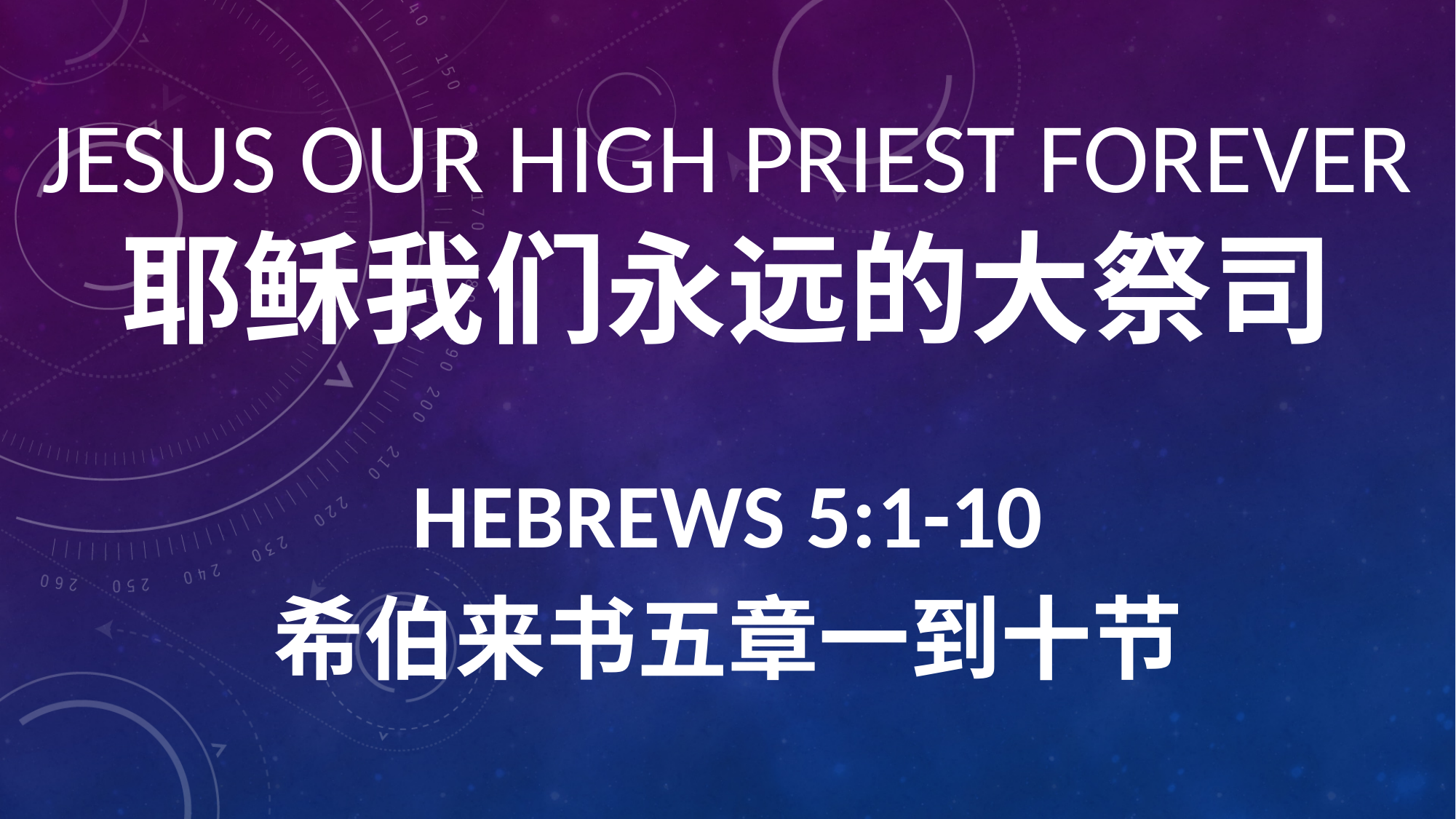

# JESUS OUR HIGH PRIEST FOREVER 耶稣我们永远的大祭司
HEBREWS 5:1-10
希伯来书五章一到十节